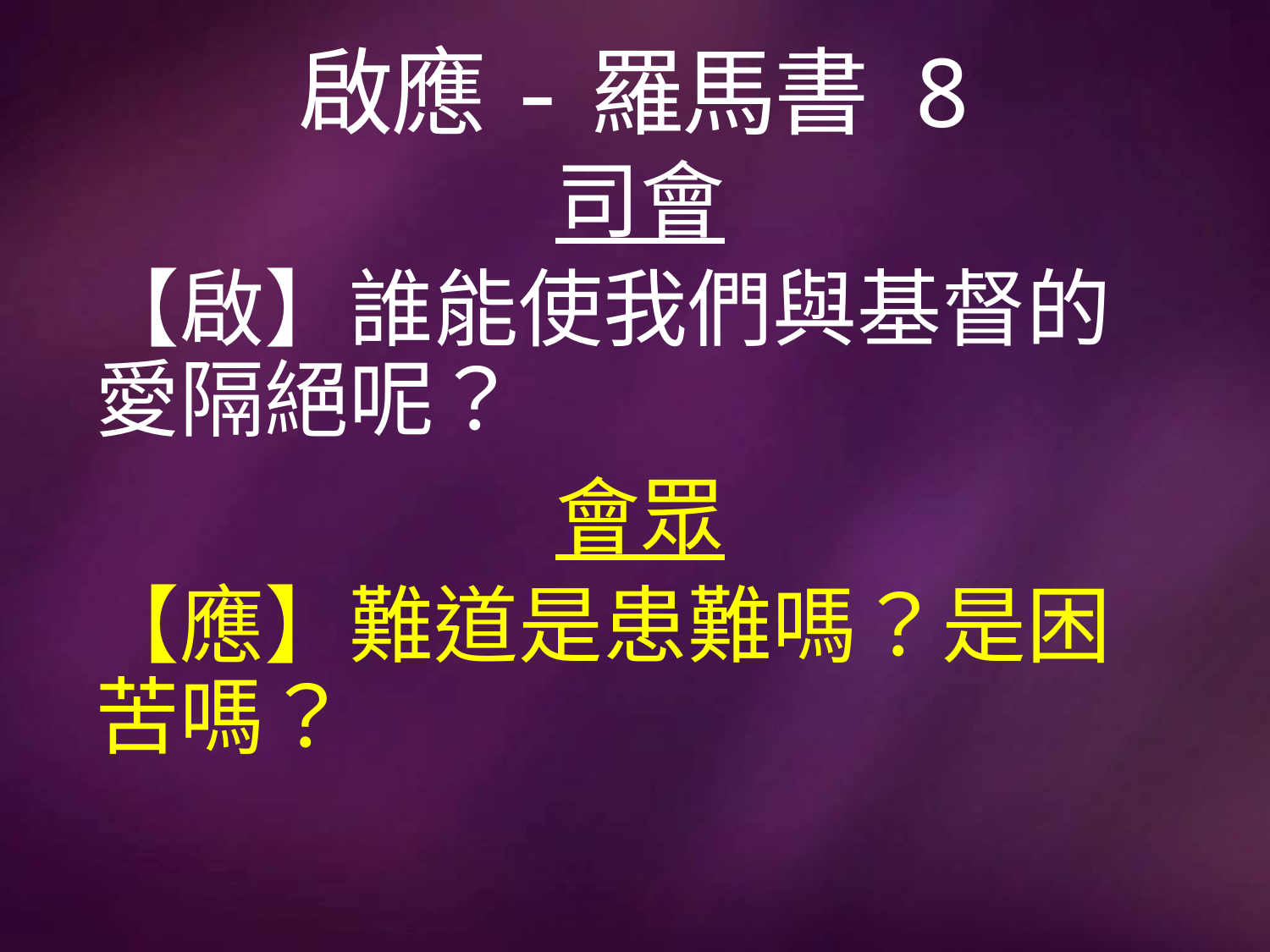

# 啟應-羅馬書 8
司會
【啟】誰能使我們與基督的愛隔絕呢？

會眾
【應】難道是患難嗎？是困苦嗎？